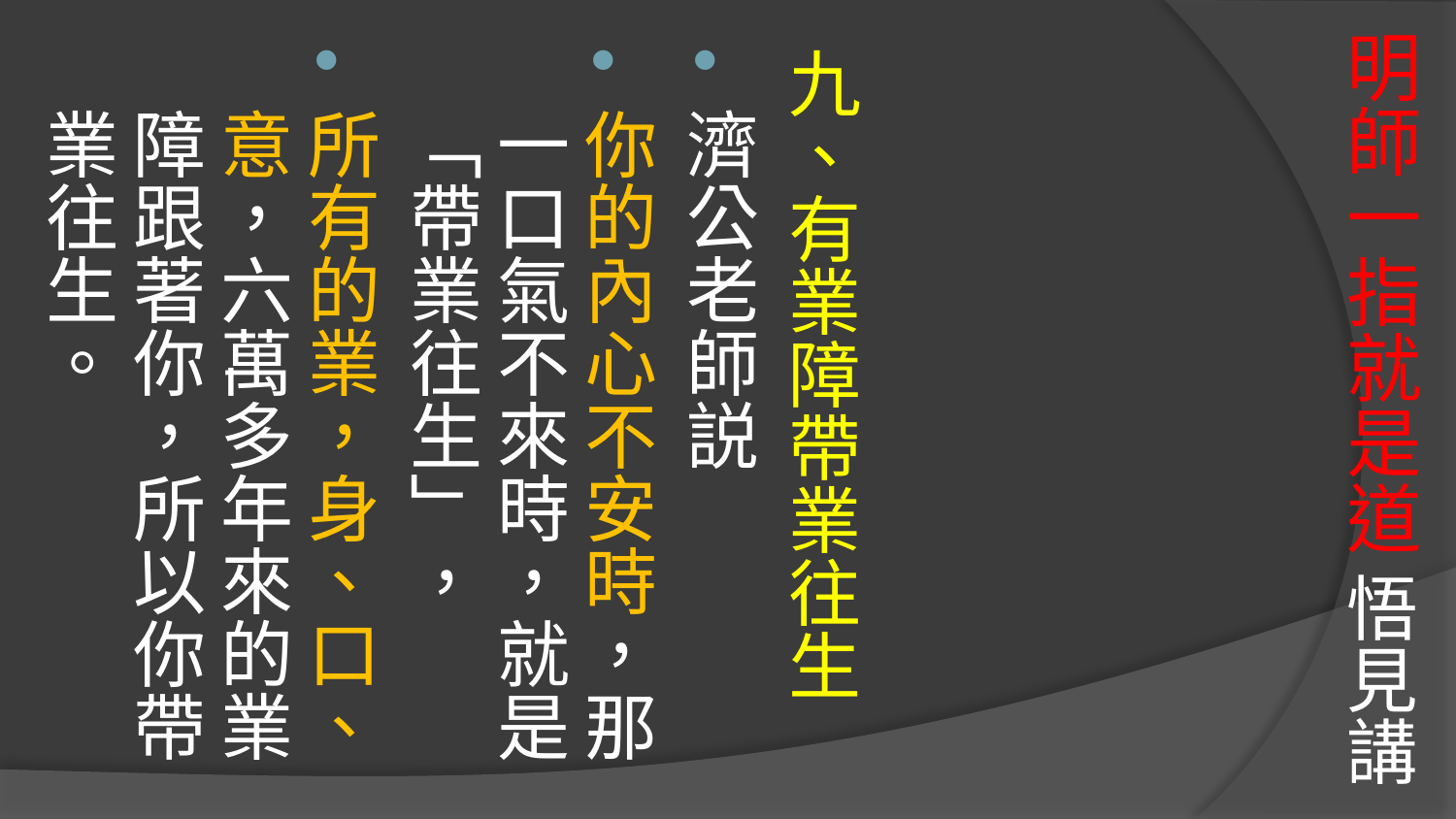

# 明師一指就是道 悟見講
九、有業障帶業往生
濟公老師説
你的內心不安時，那一口氣不來時，就是「帶業往生」，
所有的業，身、口、意，六萬多年來的業障跟著你，所以你帶業往生。